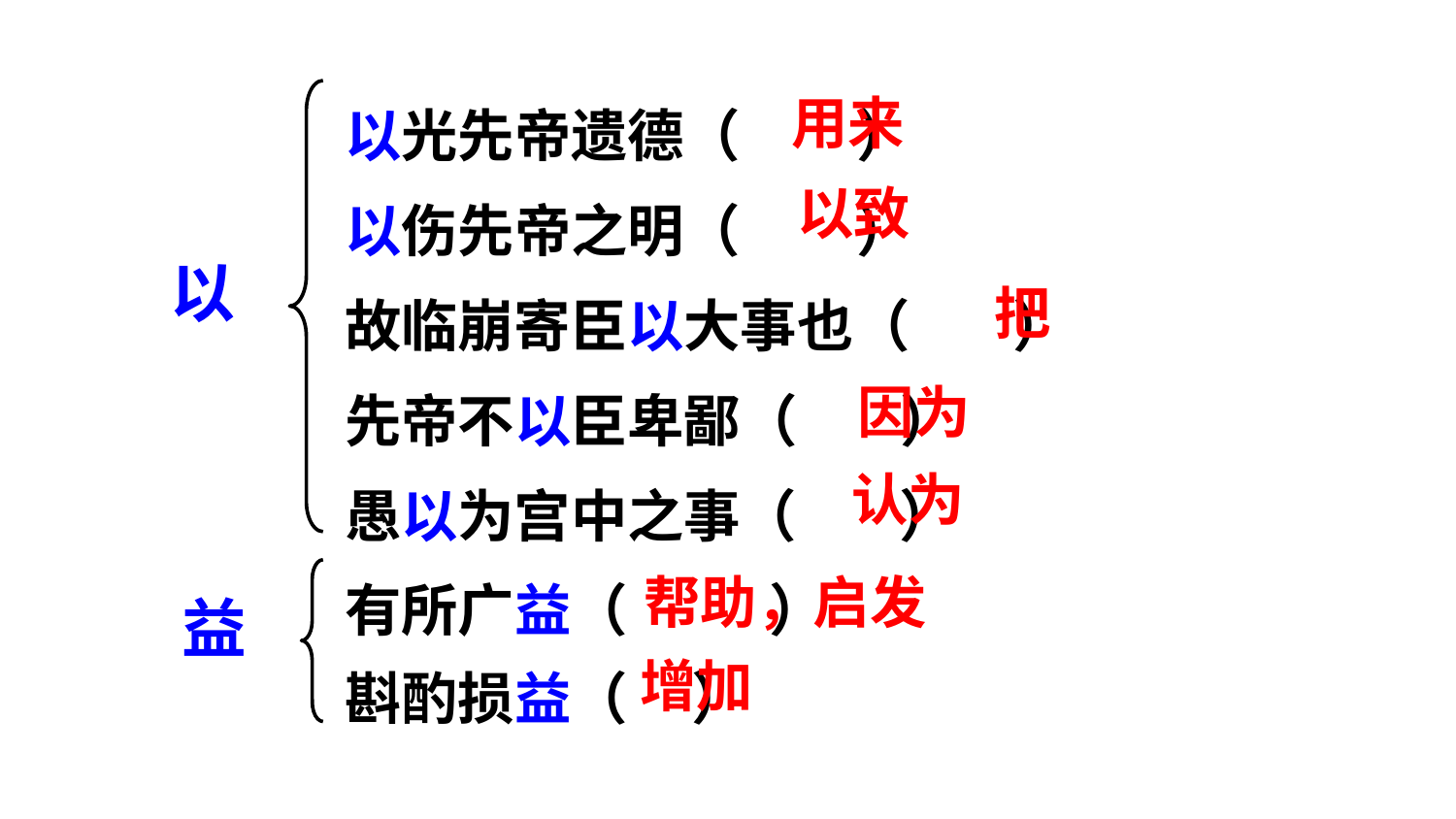

以光先帝遗德（         ）
以伤先帝之明（         ）
故临崩寄臣以大事也（        ）
先帝不以臣卑鄙（        ）
愚以为宫中之事（        ）
用来

以
以致
把
因为
认为
有所广益（           ）
斟酌损益（     ）
帮助，启发

益
增加